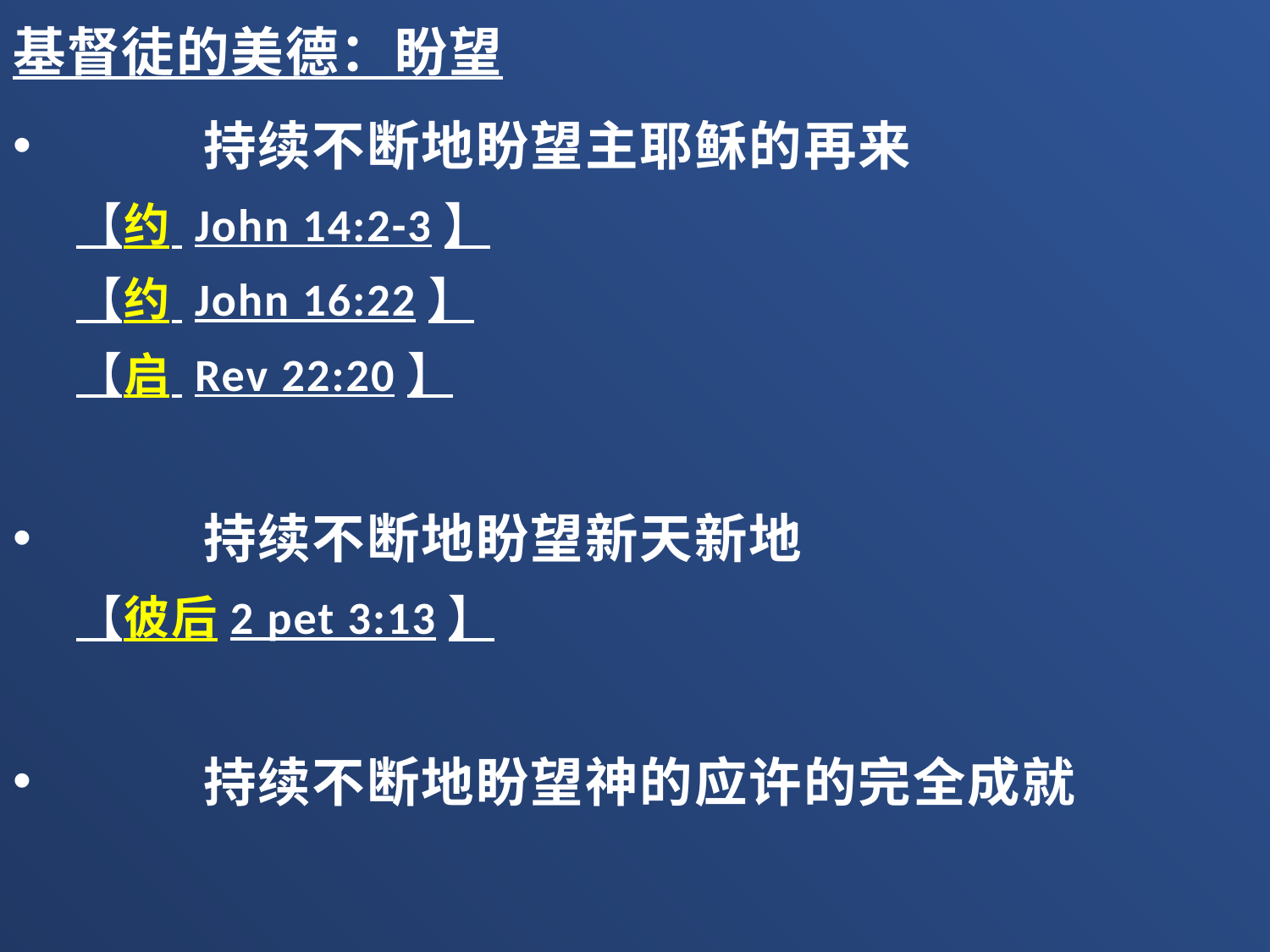

基督徒的美德：盼望
	持续不断地盼望主耶稣的再来
【约 John 14:2-3】
【约 John 16:22】
【启 Rev 22:20】

	持续不断地盼望新天新地
【彼后2 pet 3:13】

	持续不断地盼望神的应许的完全成就